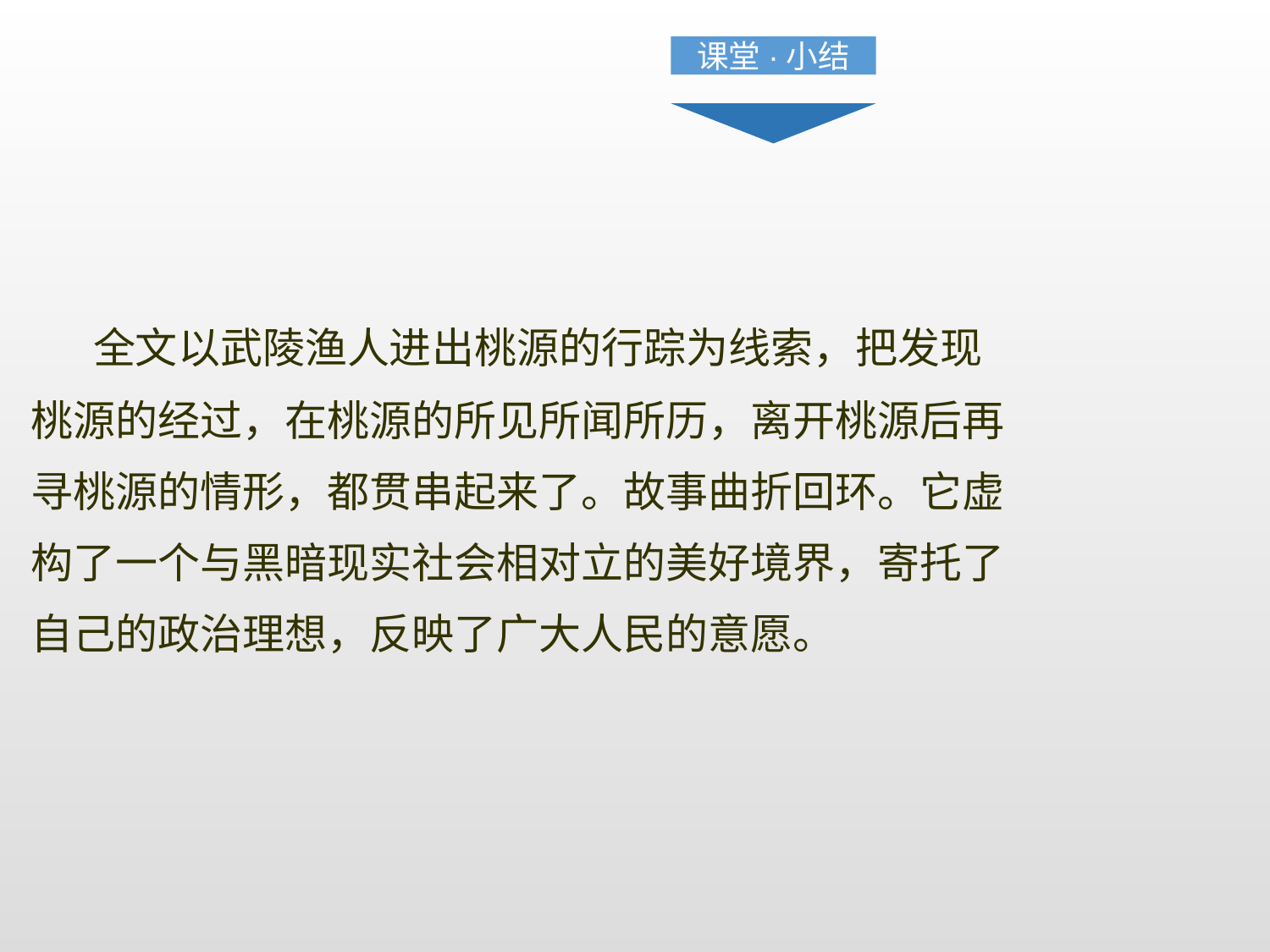

课堂·小结

     全文以武陵渔人进出桃源的行踪为线索，把发现桃源的经过，在桃源的所见所闻所历，离开桃源后再寻桃源的情形，都贯串起来了。故事曲折回环。它虚构了一个与黑暗现实社会相对立的美好境界，寄托了自己的政治理想，反映了广大人民的意愿。